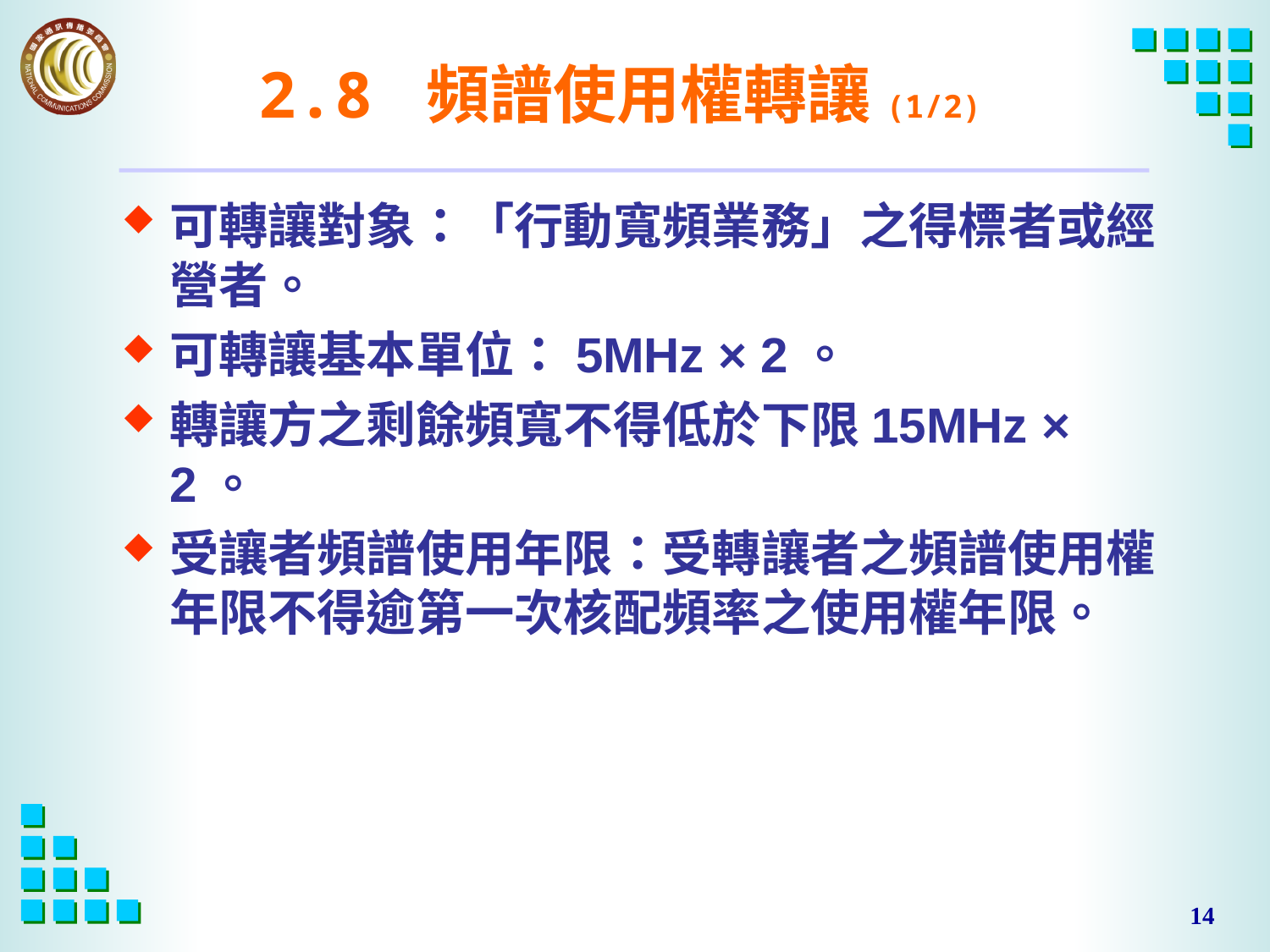

# 2.8 頻譜使用權轉讓(1/2)
可轉讓對象：「行動寬頻業務」之得標者或經營者。
可轉讓基本單位：5MHz × 2。
轉讓方之剩餘頻寬不得低於下限15MHz × 2。
受讓者頻譜使用年限：受轉讓者之頻譜使用權年限不得逾第一次核配頻率之使用權年限。